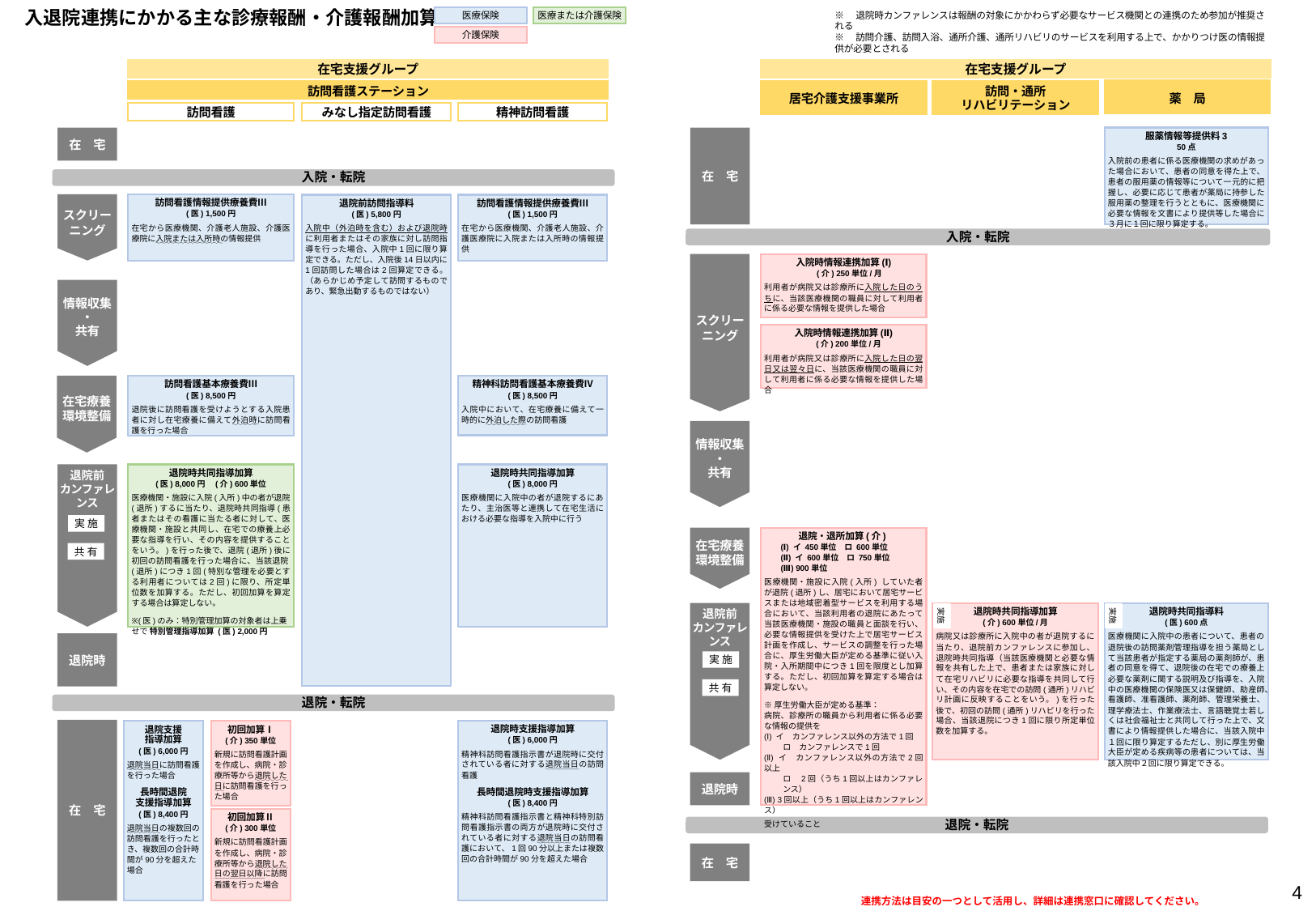

入退院連携にかかる主な診療報酬・介護報酬加算
医療保険
医療または介護保険
介護保険
在宅支援グループ
訪問看護ステーション
訪問看護
みなし指定訪問看護
精神訪問看護
在　宅
スクリー
ニング
情報収集
・
共有
在宅療養
環境整備
退院前
カンファレンス

退院時
在　宅
実 施
共 有
入院・転院
訪問看護情報提供療養費Ⅲ
(医) 1,500円
在宅から医療機関、介護老人施設、介護医療院に入院または入所時の情報提供
訪問看護情報提供療養費Ⅲ
(医) 1,500円
在宅から医療機関、介護老人施設、介護医療院に入院または入所時の情報提供
退院前訪問指導料
(医) 5,800円
入院中（外泊時を含む）および退院時に利用者またはその家族に対し訪問指導を行った場合、入院中1回に限り算定できる。ただし、入院後14日以内に1回訪問した場合は2回算定できる。（あらかじめ予定して訪問するものであり、緊急出動するものではない）
訪問看護基本療養費Ⅲ
(医) 8,500円
退院後に訪問看護を受けようとする入院患者に対し在宅療養に備えて外泊時に訪問看護を行った場合
精神科訪問看護基本療養費Ⅳ
(医) 8,500円
入院中において、在宅療養に備えて一時的に外泊した際の訪問看護
退院時共同指導加算
(医) 8,000円　(介) 600単位
医療機関・施設に入院(入所)中の者が退院(退所)するに当たり、退院時共同指導(患者またはその看護に当たる者に対して、医療機関・施設と共同し、在宅での療養上必要な指導を行い、その内容を提供することをいう。)を行った後で、退院(退所)後に初回の訪問看護を行った場合に、当該退院(退所)につき1回(特別な管理を必要とする利用者については2回)に限り、所定単位数を加算する。ただし、初回加算を算定する場合は算定しない。
※(医)のみ：特別管理加算の対象者は上乗せで 特別管理指導加算 (医) 2,000円
退院時共同指導加算
(医) 8,000円
医療機関に入院中の者が退院するにあたり、主治医等と連携して在宅生活における必要な指導を入院中に行う
退院・転院
退院時支援指導加算
(医) 6,000円
精神科訪問看護指示書が退院時に交付されている者に対する退院当日の訪問看護
長時間退院時支援指導加算
(医) 8,400円
精神科訪問看護指示書と精神科特別訪問看護指示書の両方が退院時に交付されている者に対する退院当日の訪問看護において、1回90分以上または複数回の合計時間が90分を超えた場合

退院支援
指導加算
(医) 6,000円
退院当日に訪問看護を行った場合
長時間退院
支援指導加算
(医) 8,400円
退院当日の複数回の訪問看護を行ったとき、複数回の合計時間が90分を超えた場合

初回加算Ⅰ
(介) 350単位
新規に訪問看護計画を作成し、病院・診療所等から退院した日に訪問看護を行った場合
初回加算Ⅱ
(介) 300単位
新規に訪問看護計画を作成し、病院・診療所等から退院した日の翌日以降に訪問看護を行った場合
※　退院時カンファレンスは報酬の対象にかかわらず必要なサービス機関との連携のため参加が推奨される
※　訪問介護、訪問入浴、通所介護、通所リハビリのサービスを利用する上で、かかりつけ医の情報提供が必要とされる
在宅支援グループ
薬　局
居宅介護支援事業所
訪問・通所
リハビリテーション
服薬情報等提供料3
50点
入院前の患者に係る医療機関の求めがあった場合において、患者の同意を得た上で、患者の服用薬の情報等について一元的に把握し、必要に応じて患者が薬局に持参した服用薬の整理を行うとともに、医療機関に必要な情報を文書により提供等した場合に３月に１回に限り算定する。
在　宅
スクリー
ニング
情報収集
・
共有
在宅療養
環境整備
退院前
カンファレンス

退院時
在　宅
実 施
共 有
入院・転院
入院時情報連携加算(Ⅰ)
　(介) 250単位/月
利用者が病院又は診療所に入院した日のうちに、当該医療機関の職員に対して利用者に係る必要な情報を提供した場合
入院時情報連携加算(Ⅱ)
　(介) 200単位/月
利用者が病院又は診療所に入院した日の翌日又は翌々日に、当該医療機関の職員に対して利用者に係る必要な情報を提供した場合
退院・退所加算(介)
(Ⅰ) イ 450単位　ロ 600単位
(Ⅱ) イ 600単位　ロ 750単位
(Ⅲ) 900単位
医療機関・施設に入院(入所) していた者が退院(退所)し、居宅において居宅サービスまたは地域密着型サービスを利用する場合において、当該利用者の退院にあたって当該医療機関・施設の職員と面談を行い、必要な情報提供を受けた上で居宅サービス計画を作成し、サービスの調整を行った場合に、厚生労働大臣が定める基準に従い入院・入所期間中につき1回を限度とし加算する。ただし、初回加算を算定する場合は算定しない。
※厚生労働大臣が定める基準：
病院、診療所の職員から利用者に係る必要な情報の提供を
(Ⅰ) イ　カンファレンス以外の方法で1回
ロ　カンファレンスで1回
(Ⅱ) イ　カンファレンス以外の方法で2回以上
ロ　2回（うち1回以上はカンファレンス）
(Ⅲ) 3回以上（うち1回以上はカンファレンス）
受けていること
退院時共同指導加算
(介) 600単位/月
病院又は診療所に入院中の者が退院するに当たり、退院前カンファレンスに参加し、退院時共同指導（当該医療機関と必要な情報を共有した上で、患者または家族に対して在宅リハビリに必要な指導を共同して行い、その内容を在宅での訪問(通所)リハビリ計画に反映することをいう。)を行った後で、初回の訪問(通所)リハビリを行った場合、当該退院につき1回に限り所定単位数を加算する。
退院時共同指導料
(医) 600点
医療機関に入院中の患者について、患者の退院後の訪問薬剤管理指導を担う薬局として当該患者が指定する薬局の薬剤師が、患者の同意を得て、退院後の在宅での療養上必要な薬剤に関する説明及び指導を、入院中の医療機関の保険医又は保健師、助産師、看護師、准看護師、薬剤師、管理栄養士、理学療法士、作業療法士、言語聴覚士若しくは社会福祉士と共同して行った上で、文書により情報提供した場合に、当該入院中１回に限り算定するただし、別に厚生労働大臣が定める疾病等の患者については、当該入院中２回に限り算定できる。
実施
実施
退院・転院
4
連携方法は目安の一つとして活用し、詳細は連携窓口に確認してください。